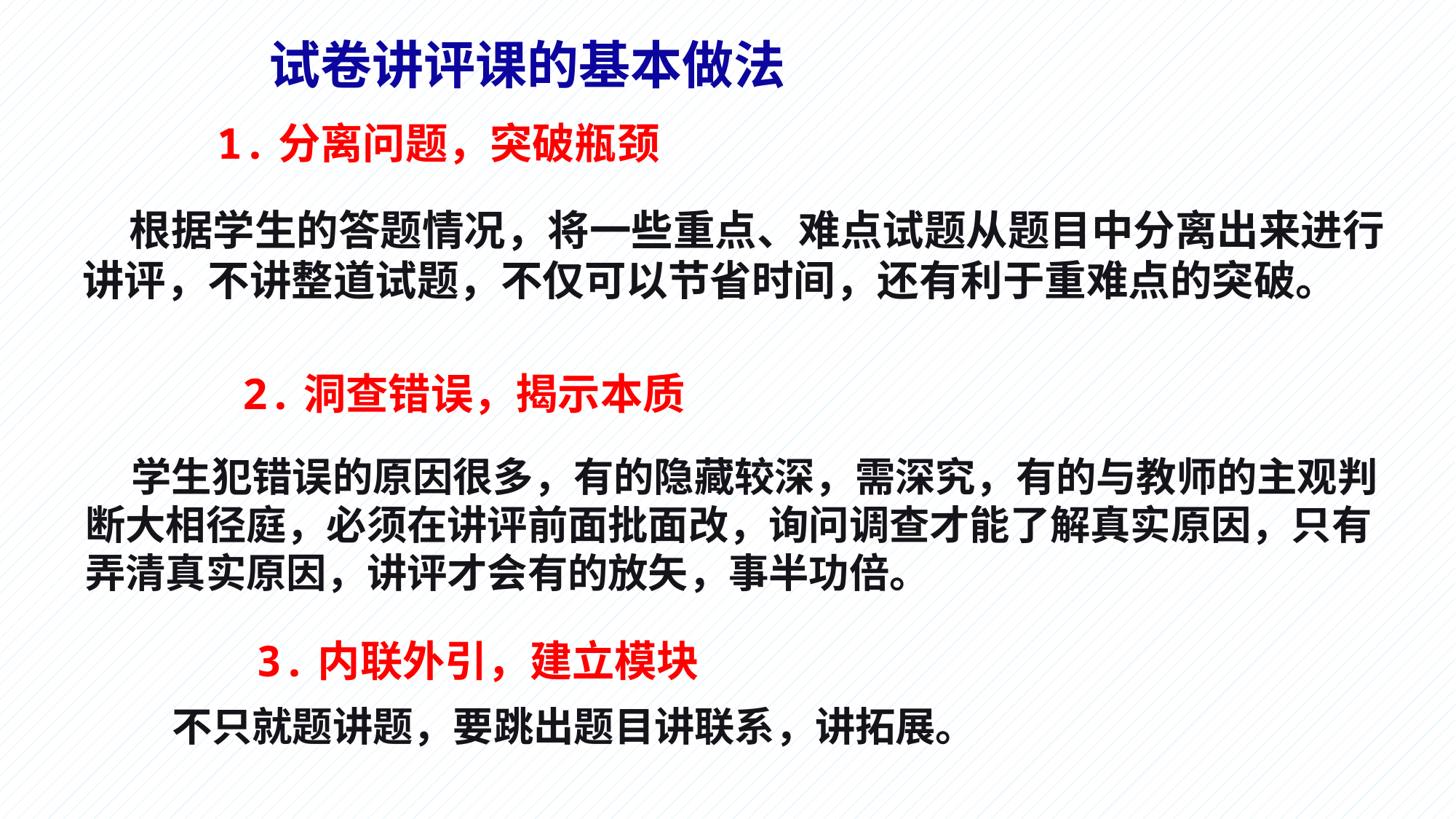

试卷讲评课的基本做法
1.分离问题，突破瓶颈
    根据学生的答题情况，将一些重点、难点试题从题目中分离出来进行讲评，不讲整道试题，不仅可以节省时间，还有利于重难点的突破。
2.洞查错误，揭示本质
    学生犯错误的原因很多，有的隐藏较深，需深究，有的与教师的主观判断大相径庭，必须在讲评前面批面改，询问调查才能了解真实原因，只有弄清真实原因，讲评才会有的放矢，事半功倍。
3.内联外引，建立模块
不只就题讲题，要跳出题目讲联系，讲拓展。